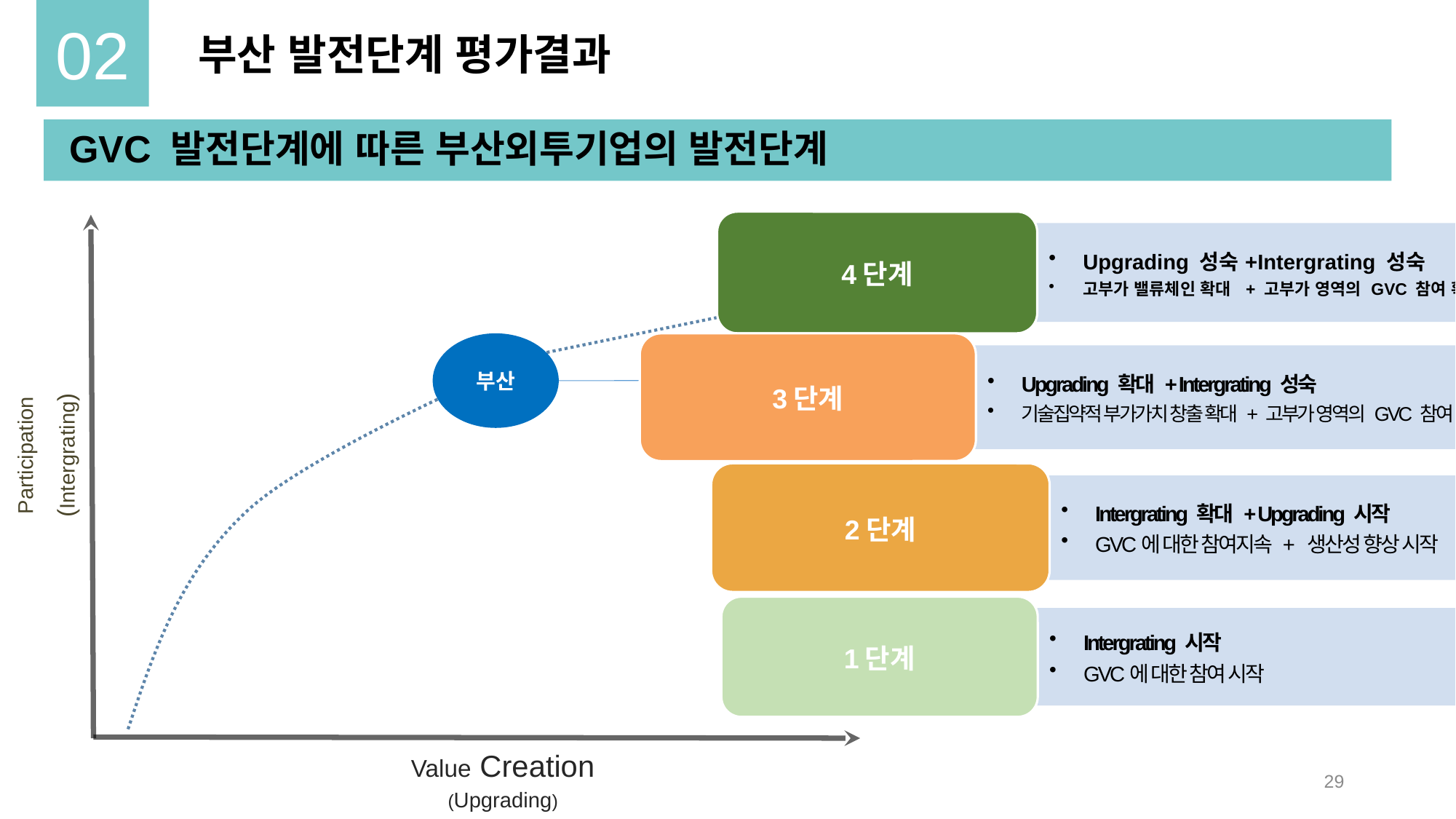

02
부산 발전단계 평가결과

GVC 발전단계에 따른 부산외투기업의 발전단계

(Intergrating)
Participation

Value Creation
(Upgrading)
4단계
Upgrading 성숙+Intergrating 성숙
부산
3단계
Upgrading 확대 + Intergrating 성숙
2단계
Intergrating 확대 + Upgrading 시작
GVC에 대한 참여지속 +  생산성 향상 시작
1단계
Intergrating 시작
GVC에 대한 참여 시작
29